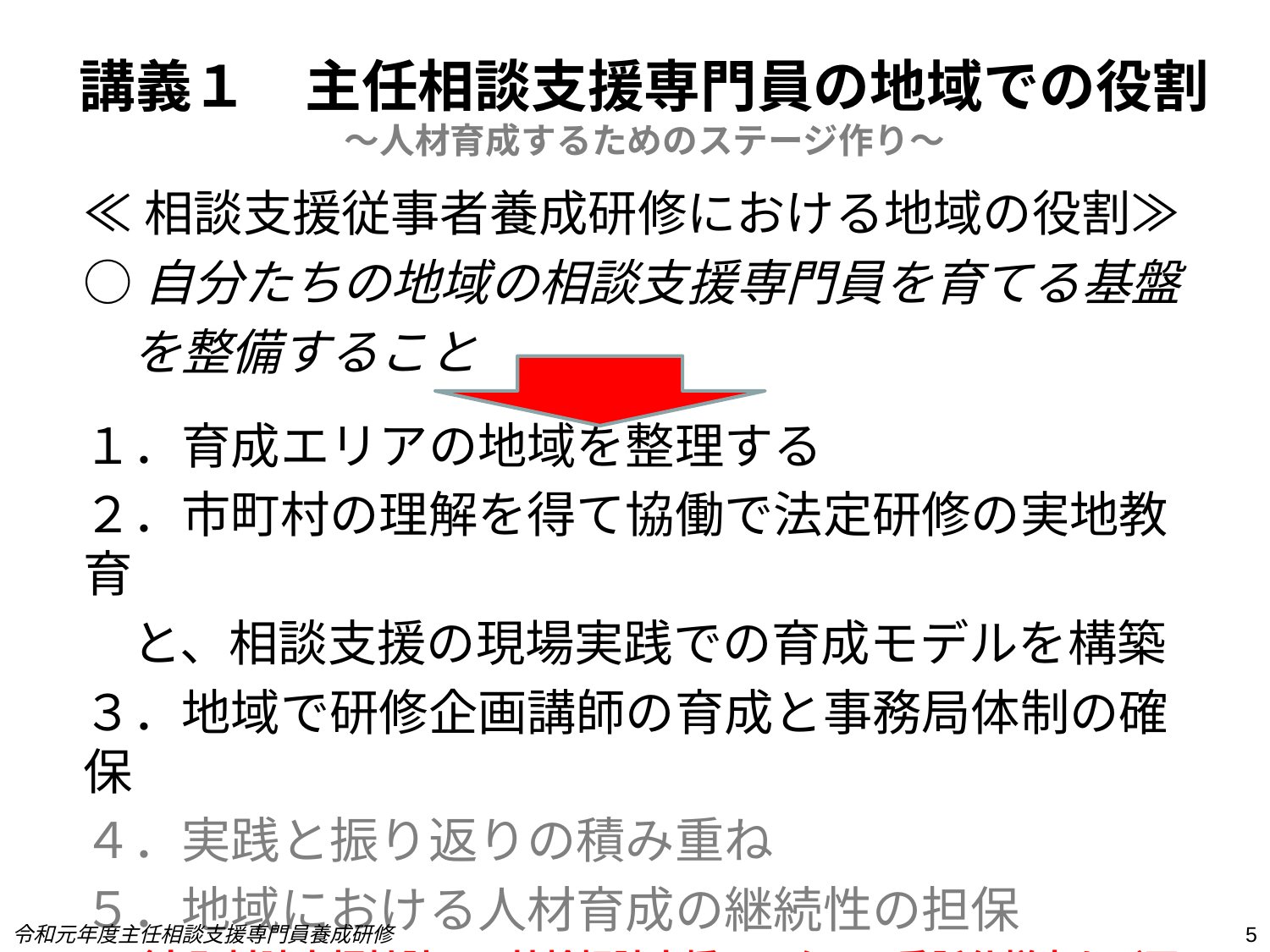

# 講義１　主任相談支援専門員の地域での役割 ～人材育成するためのステージ作り～
≪相談支援従事者養成研修における地域の役割≫
○自分たちの地域の相談支援専門員を育てる基盤
　を整備すること

１．育成エリアの地域を整理する
２．市町村の理解を得て協働で法定研修の実地教育
　と、相談支援の現場実践での育成モデルを構築
３．地域で研修企画講師の育成と事務局体制の確保
４．実践と振り返りの積み重ね
５．地域における人材育成の継続性の担保
　（市町村障害福祉計画・基幹相談支援センターの委託仕様書など再検討）

令和元年度主任相談支援専門員養成研修

5